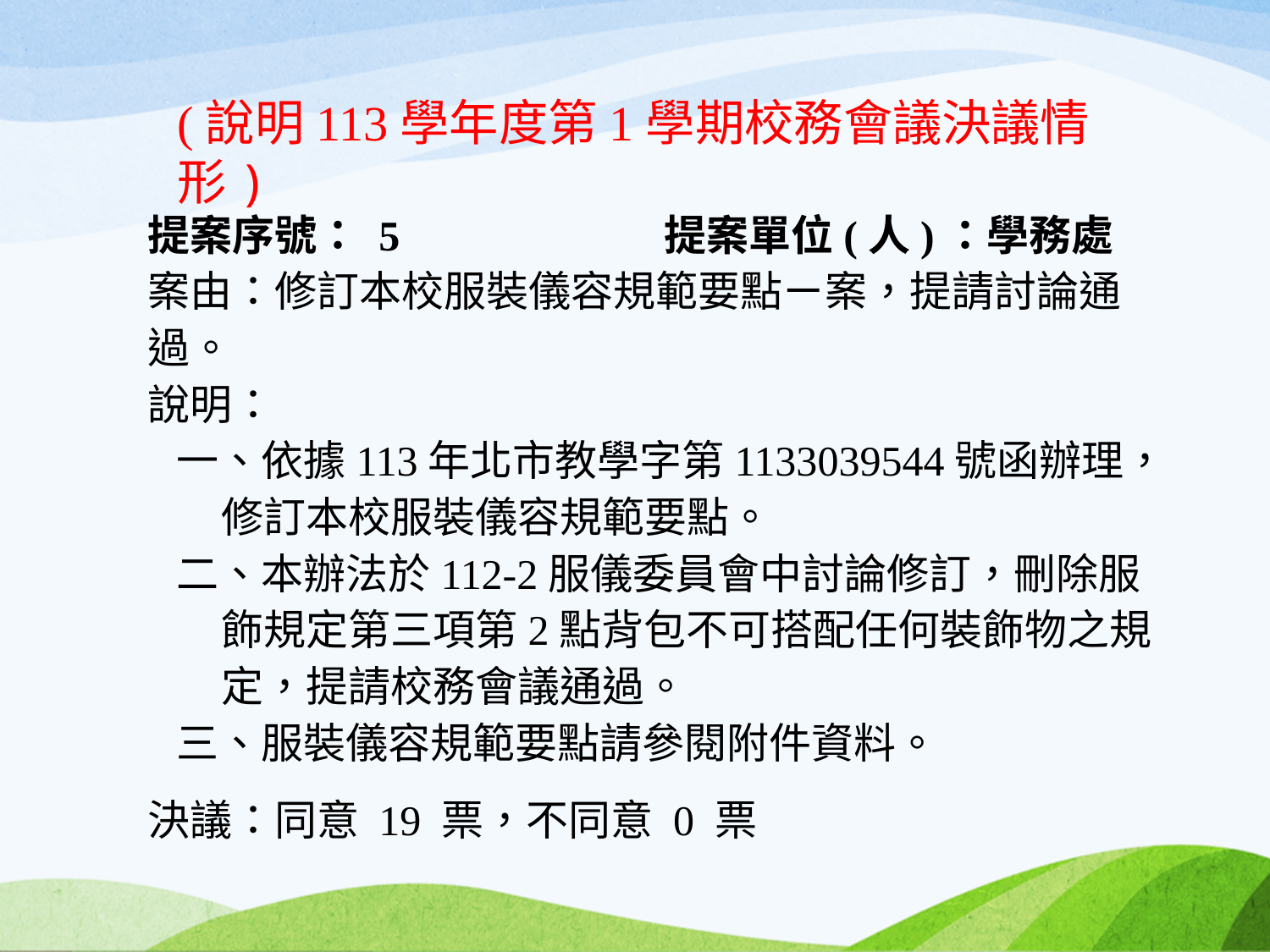

(說明113學年度第1學期校務會議決議情形)
提案序號： 5                        提案單位(人)：學務處
案由：修訂本校服裝儀容規範要點ㄧ案，提請討論通過。
說明：
  一、依據113年北市教學字第1133039544號函辦理，修訂本校服裝儀容規範要點。
  二、本辦法於112-2服儀委員會中討論修訂，刪除服飾規定第三項第2點背包不可搭配任何裝飾物之規定，提請校務會議通過。
  三、服裝儀容規範要點請參閱附件資料。

決議：同意 19 票，不同意 0 票